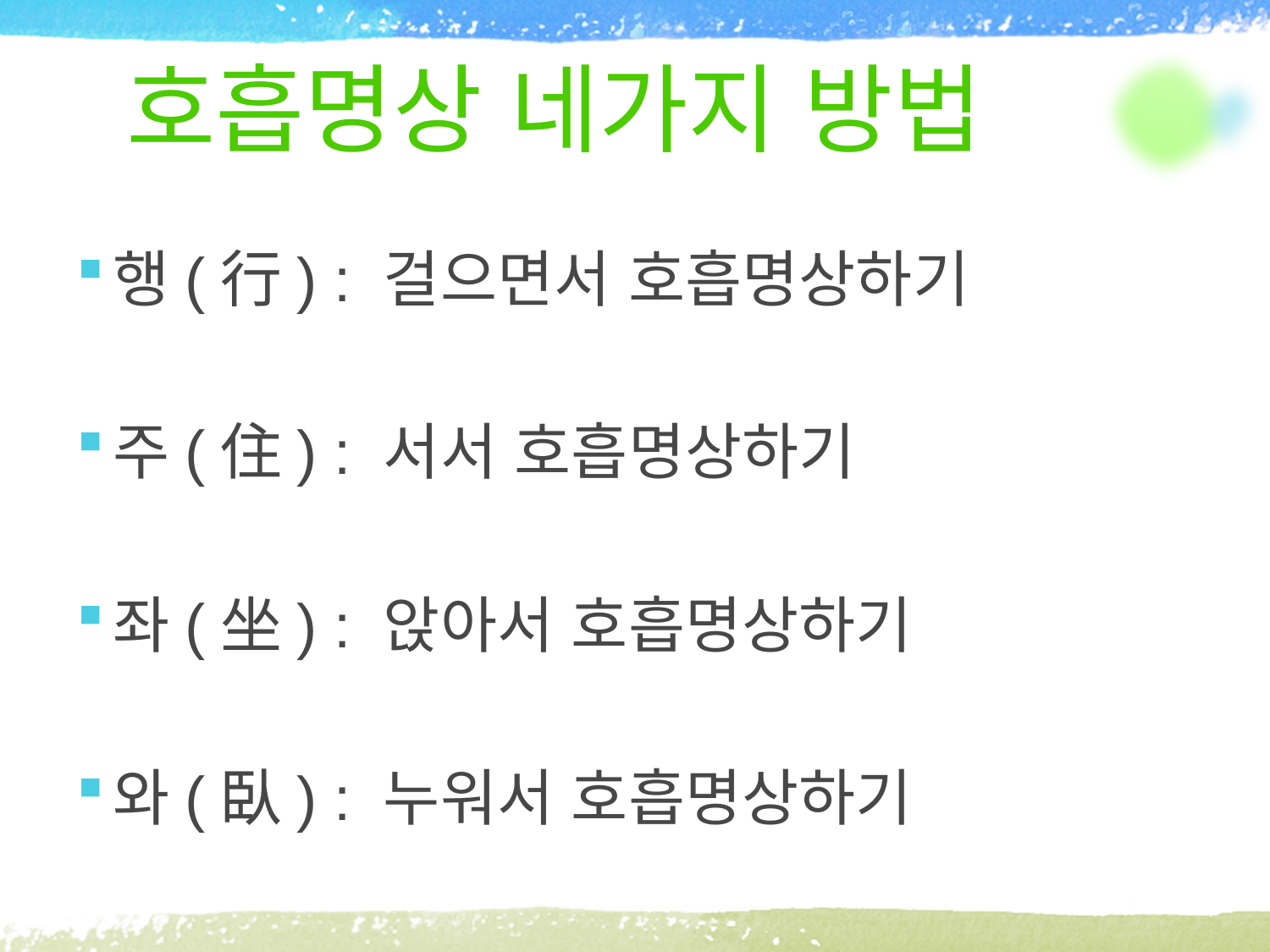

# 호흡명상 네가지 방법

행(行) : 걸으면서 호흡명상하기

주(住) : 서서 호흡명상하기

좌(坐) : 앉아서 호흡명상하기

와(臥) : 누워서 호흡명상하기